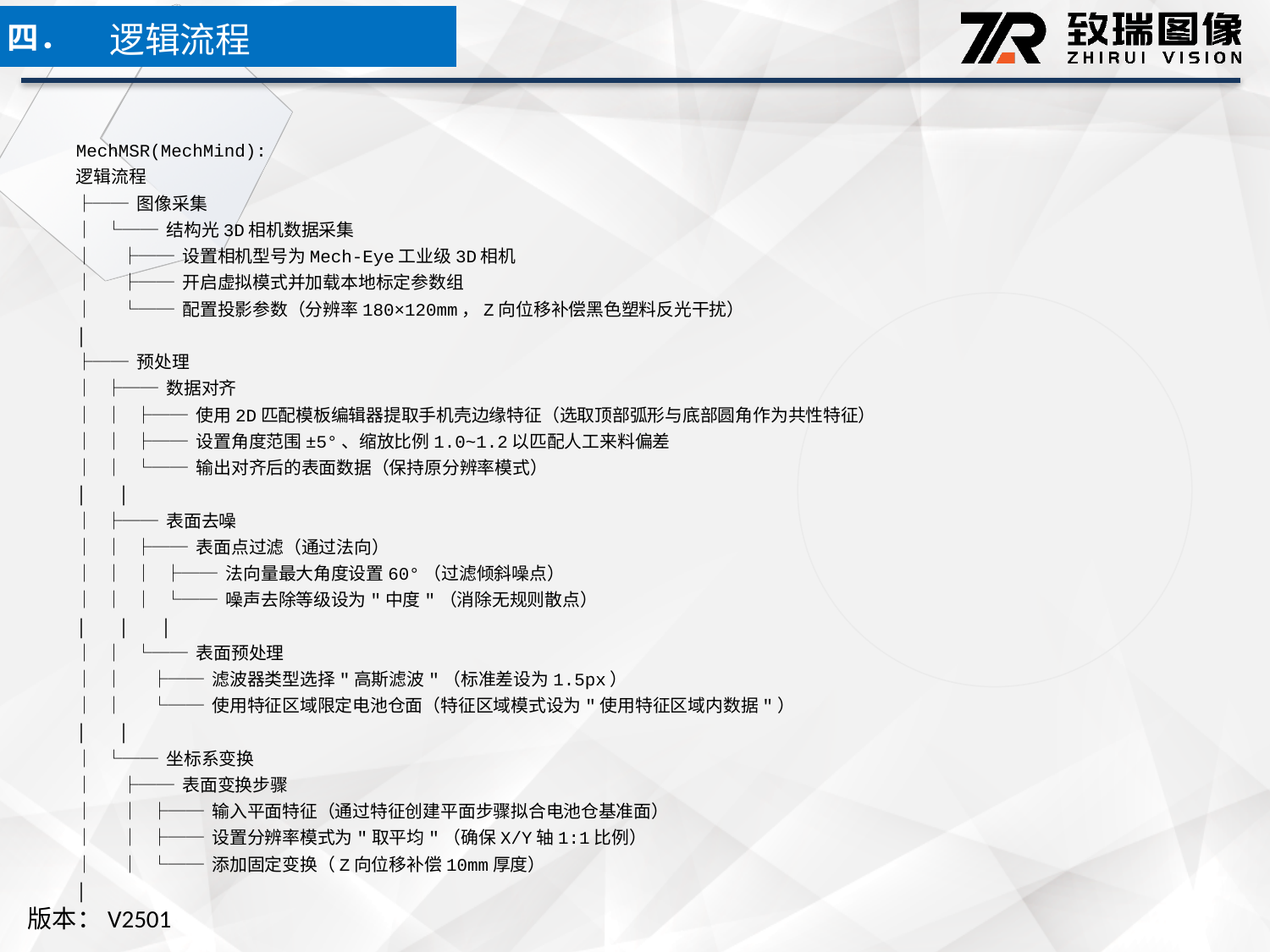

逻辑流程
四．

MechMSR(MechMind):
逻辑流程
├── 图像采集
│   └── 结构光3D相机数据采集
│       ├── 设置相机型号为Mech-Eye工业级3D相机
│       ├── 开启虚拟模式并加载本地标定参数组
│       └── 配置投影参数（分辨率180×120mm，Z向位移补偿黑色塑料反光干扰）
│
├── 预处理
│   ├── 数据对齐
│   │   ├── 使用2D匹配模板编辑器提取手机壳边缘特征（选取顶部弧形与底部圆角作为共性特征）
│   │   ├── 设置角度范围±5°、缩放比例1.0~1.2以匹配人工来料偏差
│   │   └── 输出对齐后的表面数据（保持原分辨率模式）
│   │
│   ├── 表面去噪
│   │   ├── 表面点过滤（通过法向）
│   │   │   ├── 法向量最大角度设置60°（过滤倾斜噪点）
│   │   │   └── 噪声去除等级设为"中度"（消除无规则散点）
│   │   │
│   │   └── 表面预处理
│   │       ├── 滤波器类型选择"高斯滤波"（标准差设为1.5px）
│   │       └── 使用特征区域限定电池仓面（特征区域模式设为"使用特征区域内数据"）
│   │
│   └── 坐标系变换
│       ├── 表面变换步骤
│       │   ├── 输入平面特征（通过特征创建平面步骤拟合电池仓基准面）
│       │   ├── 设置分辨率模式为"取平均"（确保X/Y轴1:1比例）
│       │   └── 添加固定变换（Z向位移补偿10mm厚度）
│